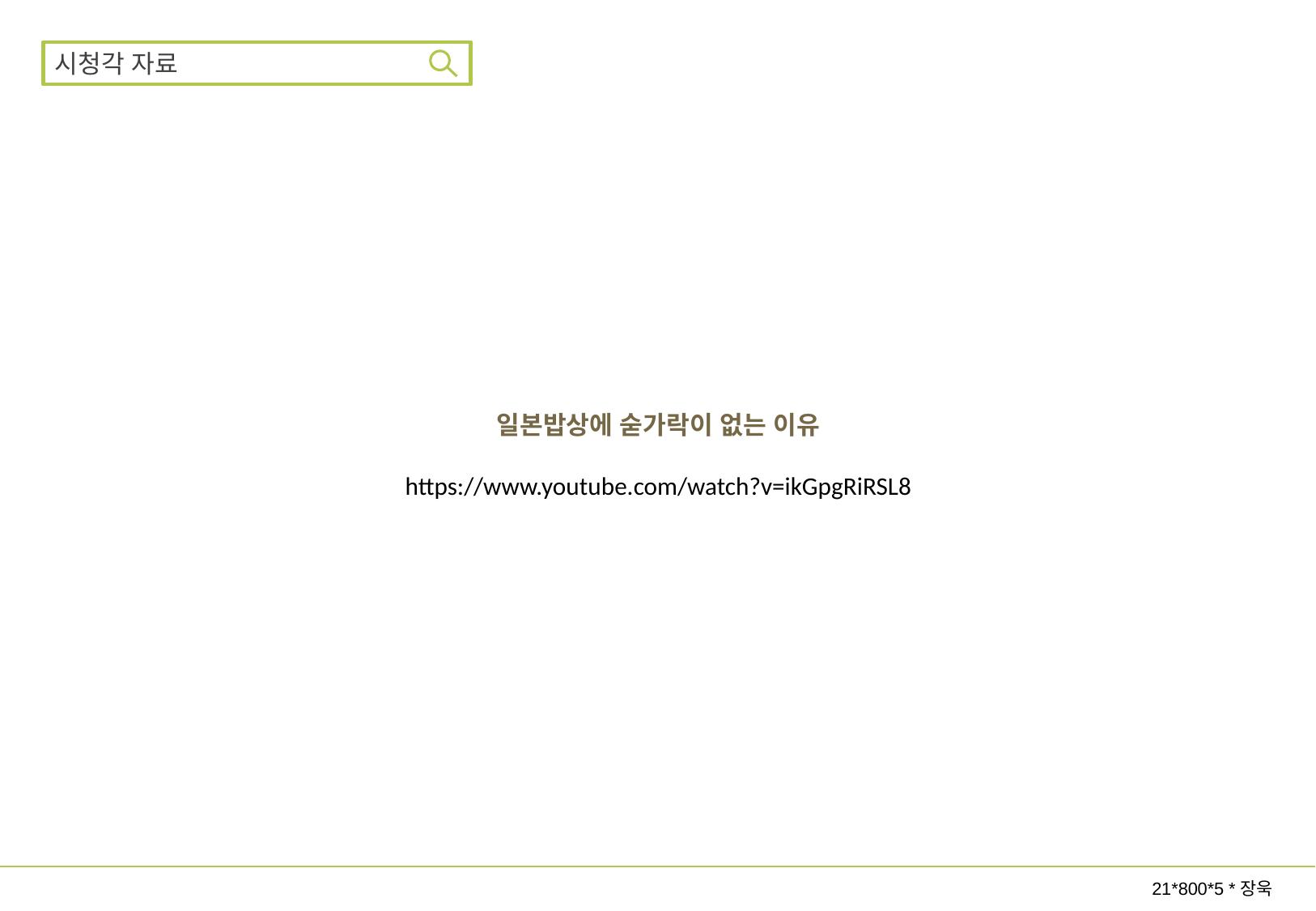

시청각 자료

일본밥상에 숟가락이 없는 이유

https://www.youtube.com/watch?v=ikGpgRiRSL8
21*800*5 *장욱